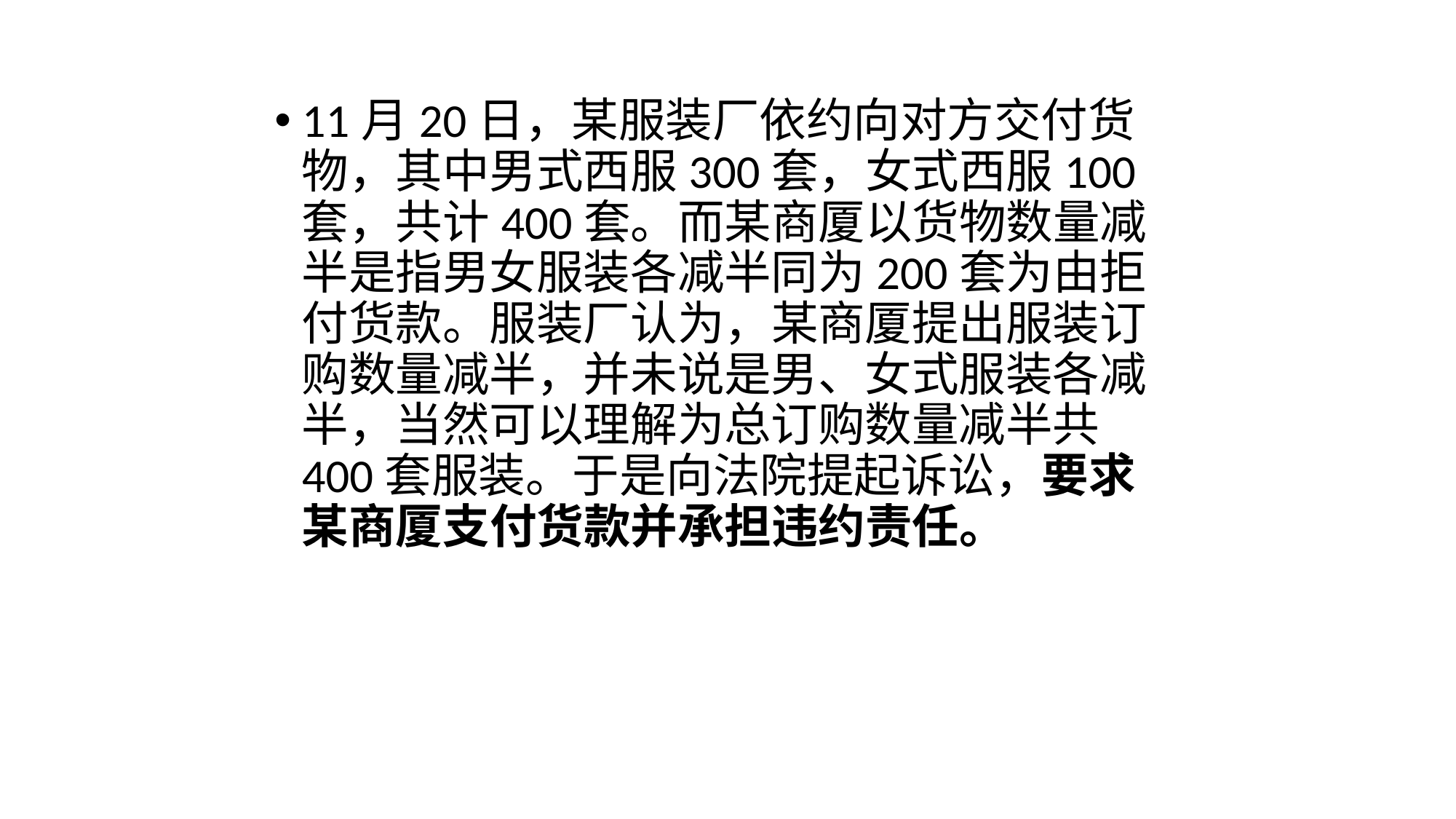

11月20日，某服装厂依约向对方交付货物，其中男式西服300套，女式西服100套，共计400套。而某商厦以货物数量减半是指男女服装各减半同为200套为由拒付货款。服装厂认为，某商厦提出服装订购数量减半，并未说是男、女式服装各减半，当然可以理解为总订购数量减半共400套服装。于是向法院提起诉讼，要求某商厦支付货款并承担违约责任。